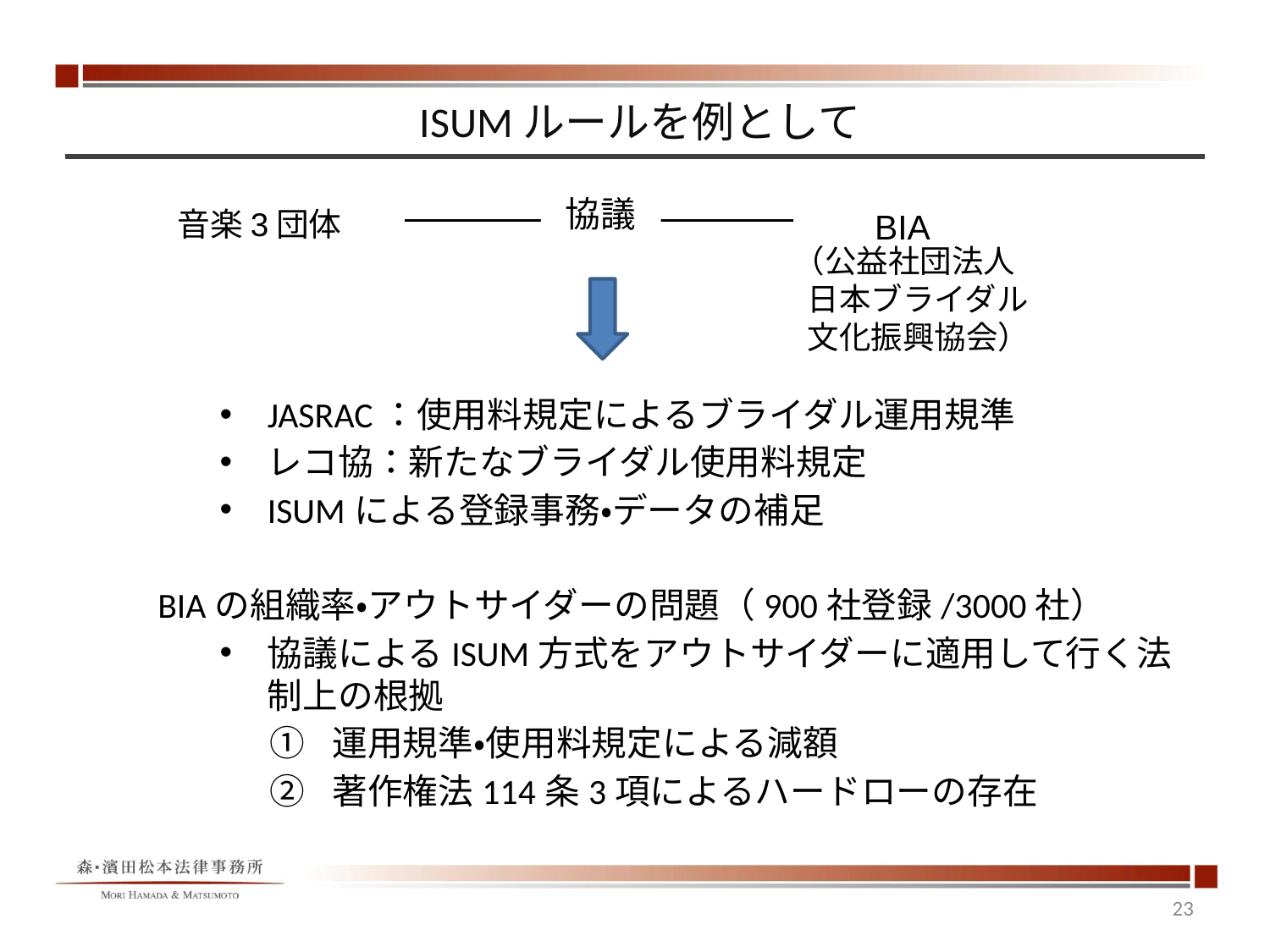

# ISUMルールを例として
音楽3団体
BIA
協議
（公益社団法人
  日本ブライダル
  文化振興協会）

JASRAC：使用料規定によるブライダル運用規準
レコ協：新たなブライダル使用料規定
ISUMによる登録事務・データの補足

BIAの組織率・アウトサイダーの問題（900社登録/3000社）
協議によるISUM方式をアウトサイダーに適用して行く法制上の根拠
①	運用規準・使用料規定による減額
②	著作権法114条3項によるハードローの存在
23